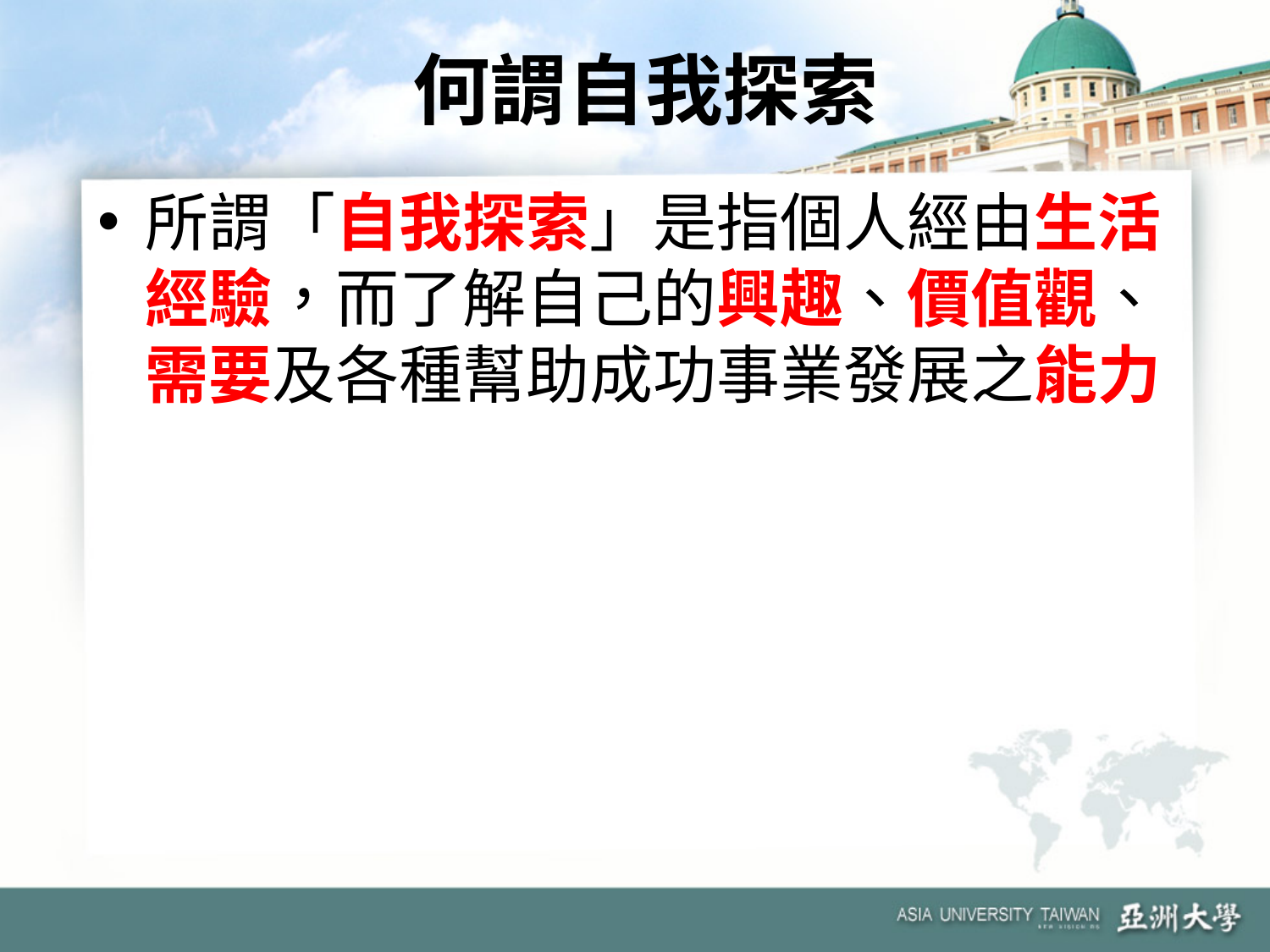

# 何謂自我探索
所謂「自我探索」是指個人經由生活經驗，而了解自己的興趣、價值觀、需要及各種幫助成功事業發展之能力